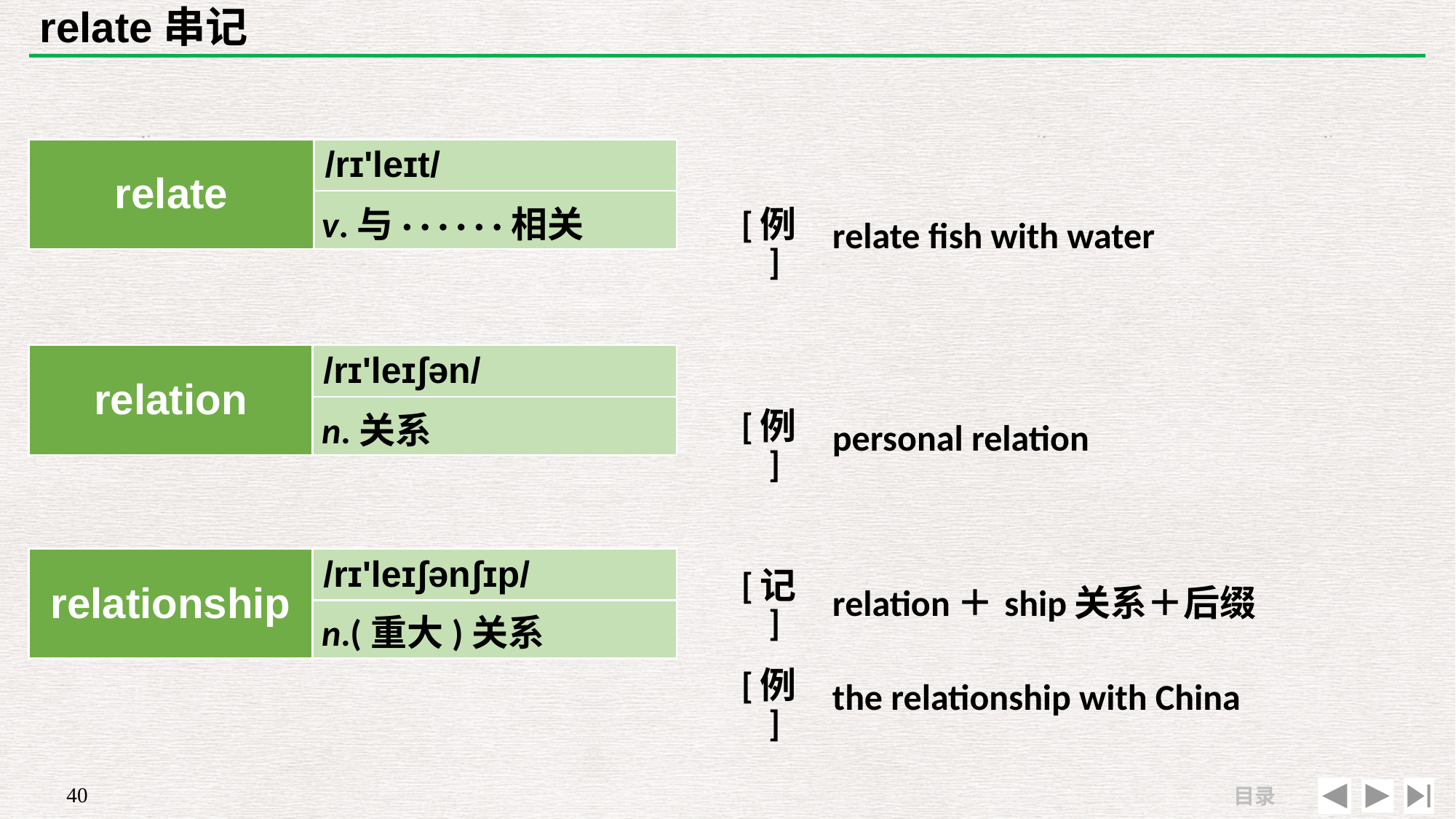

# relate串记

| relate | /rɪ'leɪt/ |
| --- | --- |
|  |  |
|  |  |
| --- | --- |
| [例] | relate fish with water |
v.与· · · · · ·相关
|  |  |
| --- | --- |
| [例] | personal relation |
| relation | /rɪ'leɪʃən/ |
| --- | --- |
|  |  |
n.关系
| relationship | /rɪ'leɪʃənʃɪp/ |
| --- | --- |
|  |  |
| [记] | relation＋ship关系＋后缀 |
| --- | --- |
| [例] | the relationship with China |
n.(重大)关系